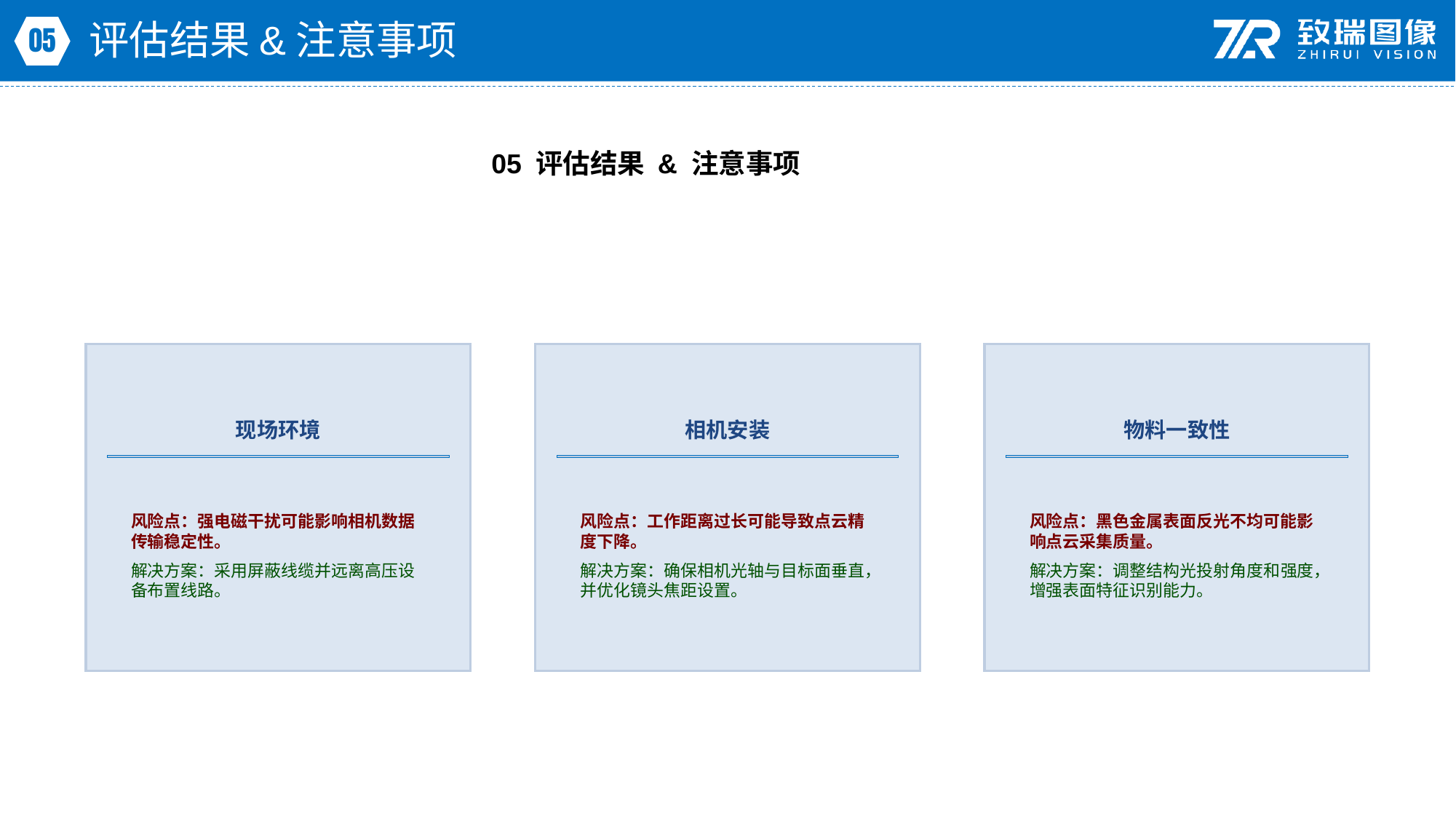

评估结果&注意事项
05

05 评估结果 & 注意事项

现场环境

相机安装

物料一致性

风险点：强电磁干扰可能影响相机数据传输稳定性。
解决方案：采用屏蔽线缆并远离高压设备布置线路。

风险点：工作距离过长可能导致点云精度下降。
解决方案：确保相机光轴与目标面垂直，并优化镜头焦距设置。

风险点：黑色金属表面反光不均可能影响点云采集质量。
解决方案：调整结构光投射角度和强度，增强表面特征识别能力。